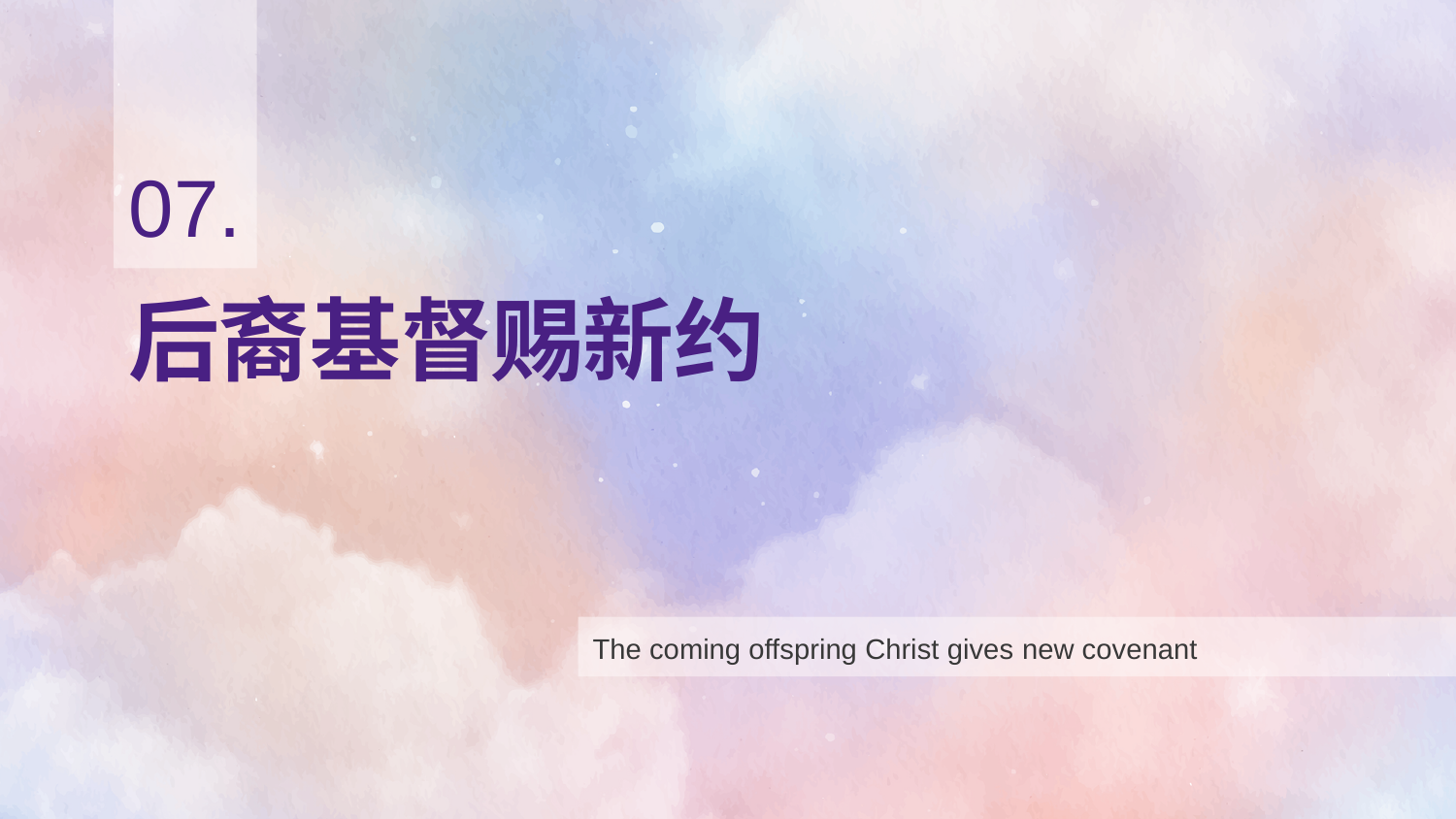

07.
# 后裔基督赐新约
The coming offspring Christ gives new covenant